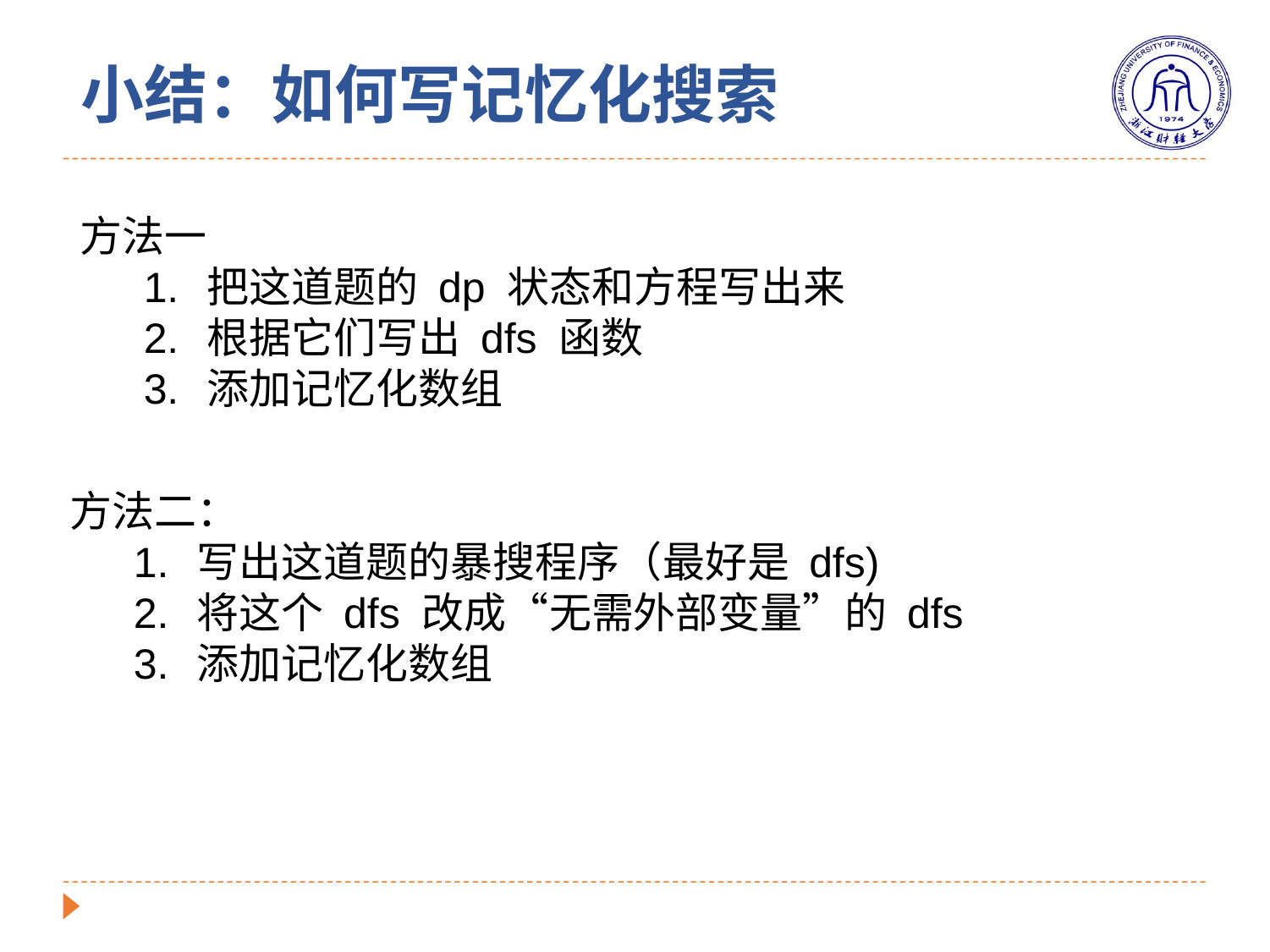

小结：如何写记忆化搜索

方法一
把这道题的 dp 状态和方程写出来
根据它们写出 dfs 函数
添加记忆化数组
方法二：
写出这道题的暴搜程序（最好是 dfs)
将这个 dfs 改成“无需外部变量”的 dfs
添加记忆化数组